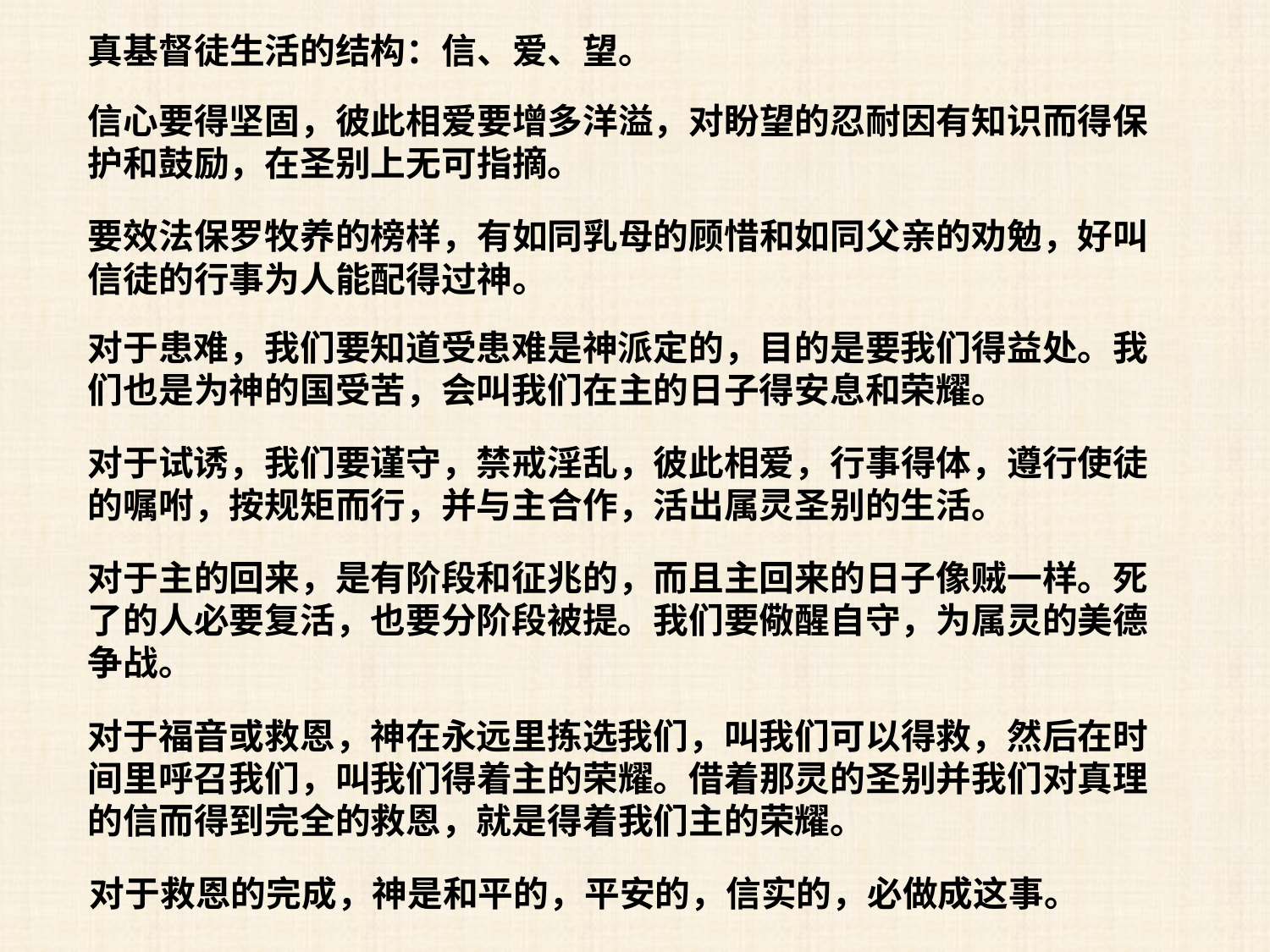

真基督徒生活的结构：信、爱、望。
信心要得坚固，彼此相爱要增多洋溢，对盼望的忍耐因有知识而得保护和鼓励，在圣别上无可指摘。
要效法保罗牧养的榜样，有如同乳母的顾惜和如同父亲的劝勉，好叫信徒的行事为人能配得过神。
对于患难，我们要知道受患难是神派定的，目的是要我们得益处。我们也是为神的国受苦，会叫我们在主的日子得安息和荣耀。
对于试诱，我们要谨守，禁戒淫乱，彼此相爱，行事得体，遵行使徒的嘱咐，按规矩而行，并与主合作，活出属灵圣别的生活。
对于主的回来，是有阶段和征兆的，而且主回来的日子像贼一样。死了的人必要复活，也要分阶段被提。我们要儆醒自守，为属灵的美德争战。
对于福音或救恩，神在永远里拣选我们，叫我们可以得救，然后在时间里呼召我们，叫我们得着主的荣耀。借着那灵的圣别并我们对真理的信而得到完全的救恩，就是得着我们主的荣耀。
对于救恩的完成，神是和平的，平安的，信实的，必做成这事。